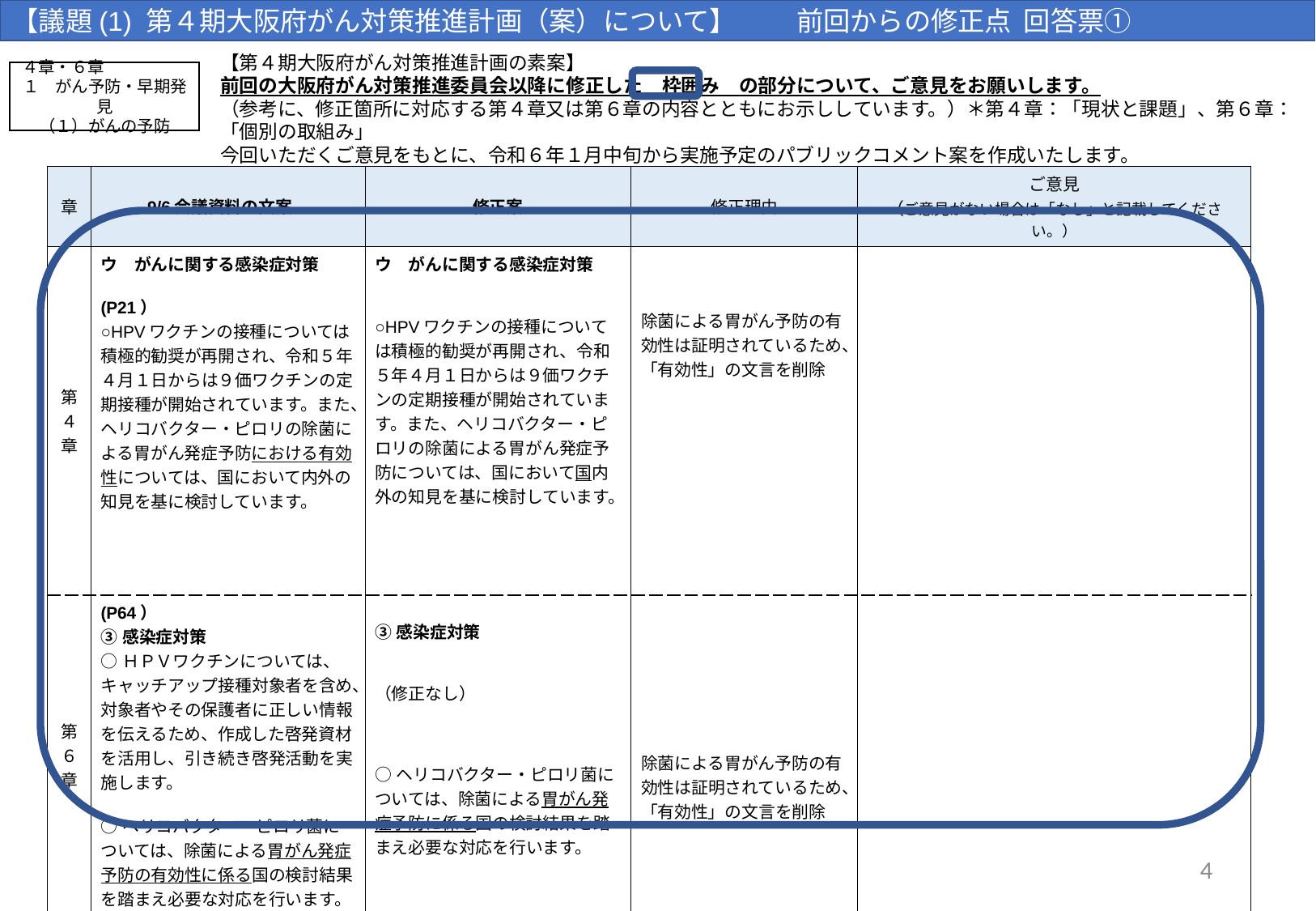

【議題(1) 第４期大阪府がん対策推進計画（案）について】 　　前回からの修正点  回答票①
【第４期大阪府がん対策推進計画の素案】
前回の大阪府がん対策推進委員会以降に修正した　枠囲み　の部分について、ご意見をお願いします。
（参考に、修正箇所に対応する第４章又は第６章の内容とともにお示ししています。）＊第４章：「現状と課題」、第６章：「個別の取組み」
今回いただくご意見をもとに、令和６年１月中旬から実施予定のパブリックコメント案を作成いたします。
４章・６章
１　がん予防・早期発見
（１）がんの予防

| 章 | 9/6会議資料の文案 | 修正案 | 修正理由 | ご意見 （ご意見がない場合は「なし」と記載してください。） |
| --- | --- | --- | --- | --- |
| 第４章 | ウ　がんに関する感染症対策 (P21）  ○HPVワクチンの接種については積極的勧奨が再開され、令和５年４月１日からは９価ワクチンの定期接種が開始されています。また、ヘリコバクター・ピロリの除菌による胃がん発症予防における有効性については、国において内外の知見を基に検討しています。 | ウ　がんに関する感染症対策   ○HPVワクチンの接種については積極的勧奨が再開され、令和５年４月１日からは９価ワクチンの定期接種が開始されています。また、ヘリコバクター・ピロリの除菌による胃がん発症予防については、国において国内外の知見を基に検討しています。 | 除菌による胃がん予防の有効性は証明されているため、「有効性」の文言を削除 |  |
| 第６章 | (P64） ③感染症対策 ○ＨＰＶワクチンについては、キャッチアップ接種対象者を含め、対象者やその保護者に正しい情報を伝えるため、作成した啓発資材を活用し、引き続き啓発活動を実施します。   ○ヘリコバクター・ピロリ菌については、除菌による胃がん発症予防の有効性に係る国の検討結果を踏まえ必要な対応を行います。 | ③感染症対策 （修正なし）   ○ヘリコバクター・ピロリ菌については、除菌による胃がん発症予防に係る国の検討結果を踏まえ必要な対応を行います。 | 除菌による胃がん予防の有効性は証明されているため、「有効性」の文言を削除 |  |

4